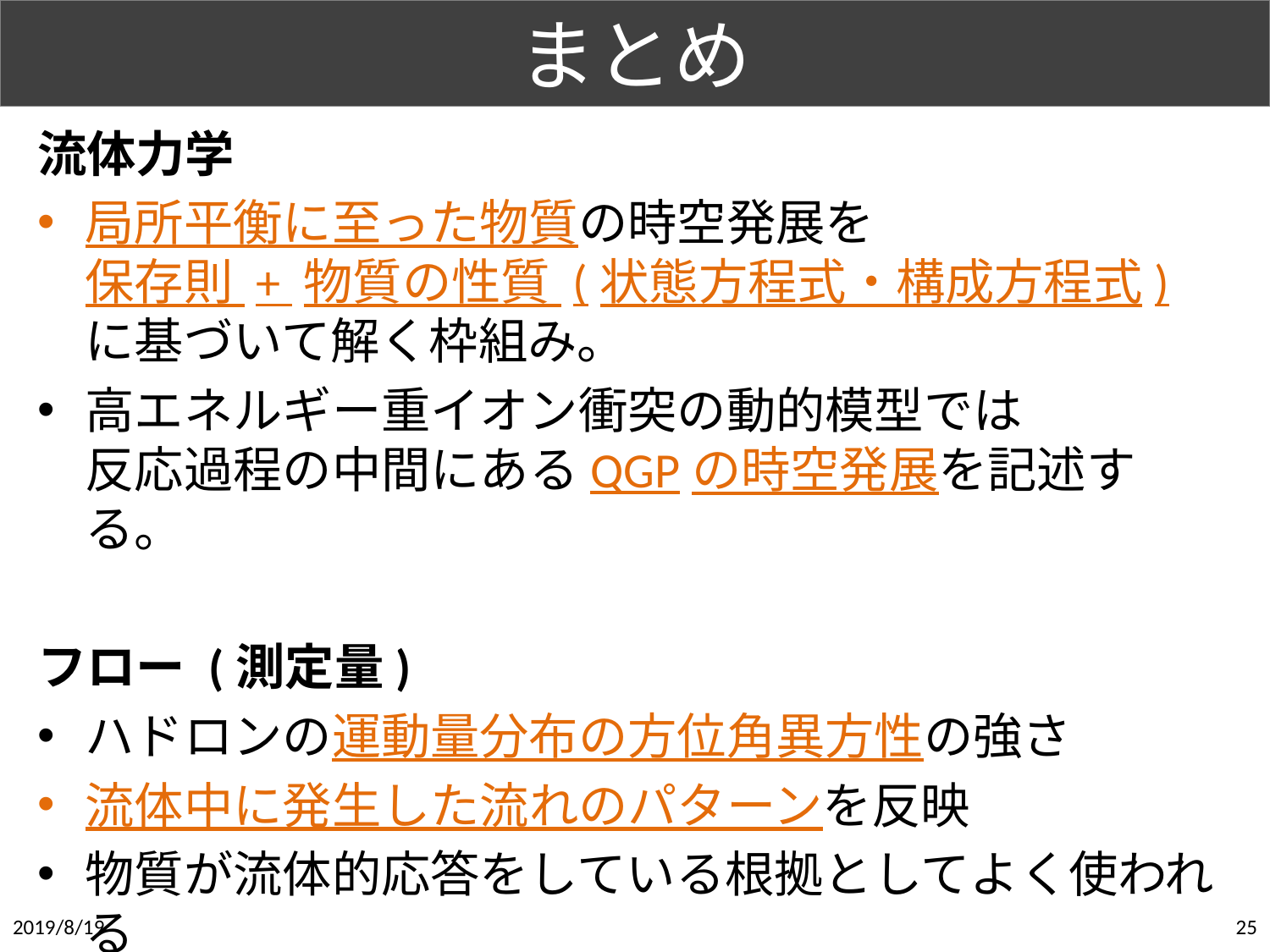

# まとめ
流体力学
局所平衡に至った物質の時空発展を
保存則 + 物質の性質 (状態方程式・構成方程式)
に基づいて解く枠組み。
高エネルギー重イオン衝突の動的模型では
反応過程の中間にあるQGPの時空発展を記述する。

フロー (測定量)
ハドロンの運動量分布の方位角異方性の強さ
流体中に発生した流れのパターンを反映
物質が流体的応答をしている根拠としてよく使われる
2019/8/19
25